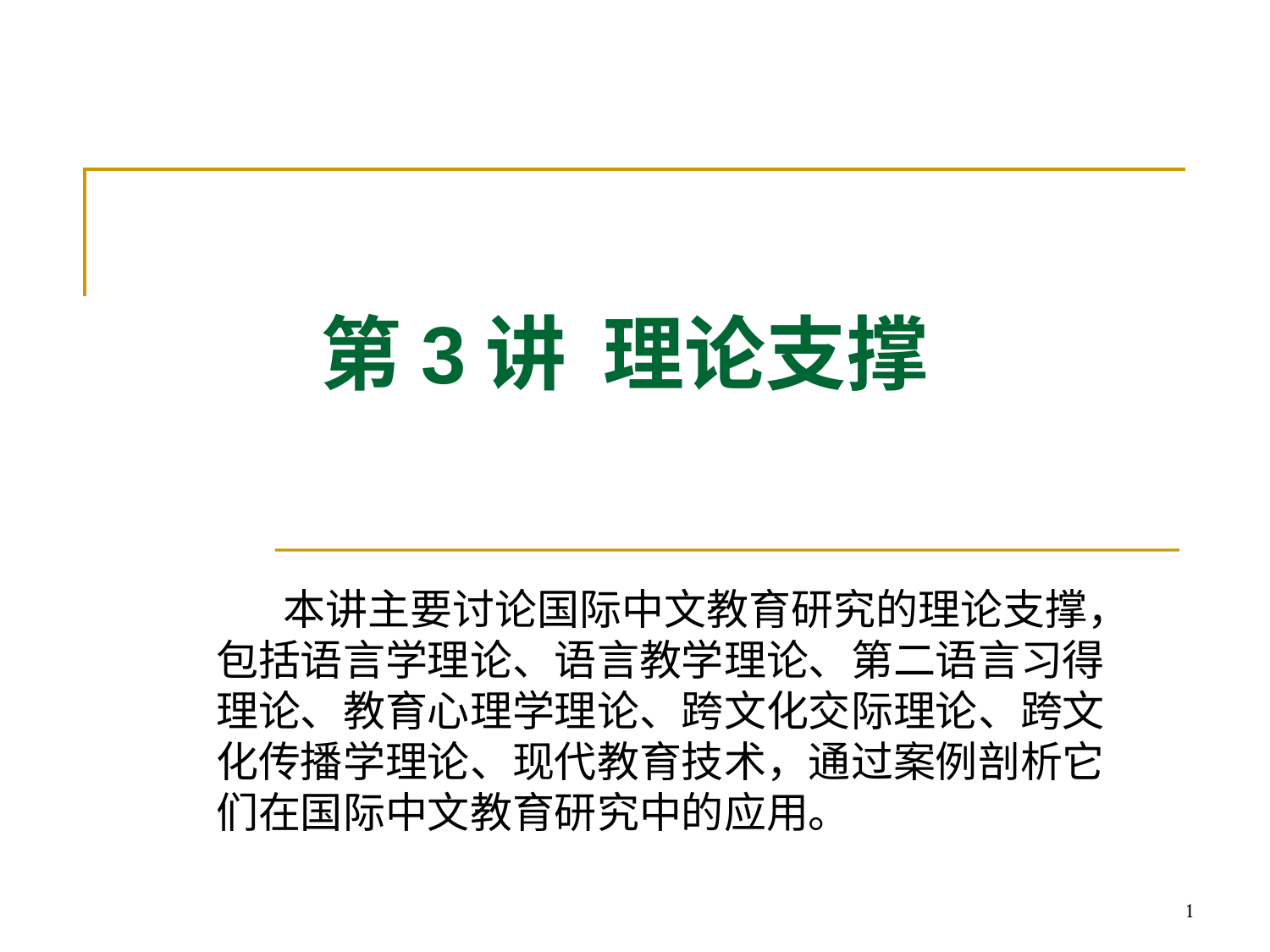

# 第3讲  理论支撑
      本讲主要讨论国际中文教育研究的理论支撑，包括语言学理论、语言教学理论、第二语言习得理论、教育心理学理论、跨文化交际理论、跨文化传播学理论、现代教育技术，通过案例剖析它们在国际中文教育研究中的应用。
1